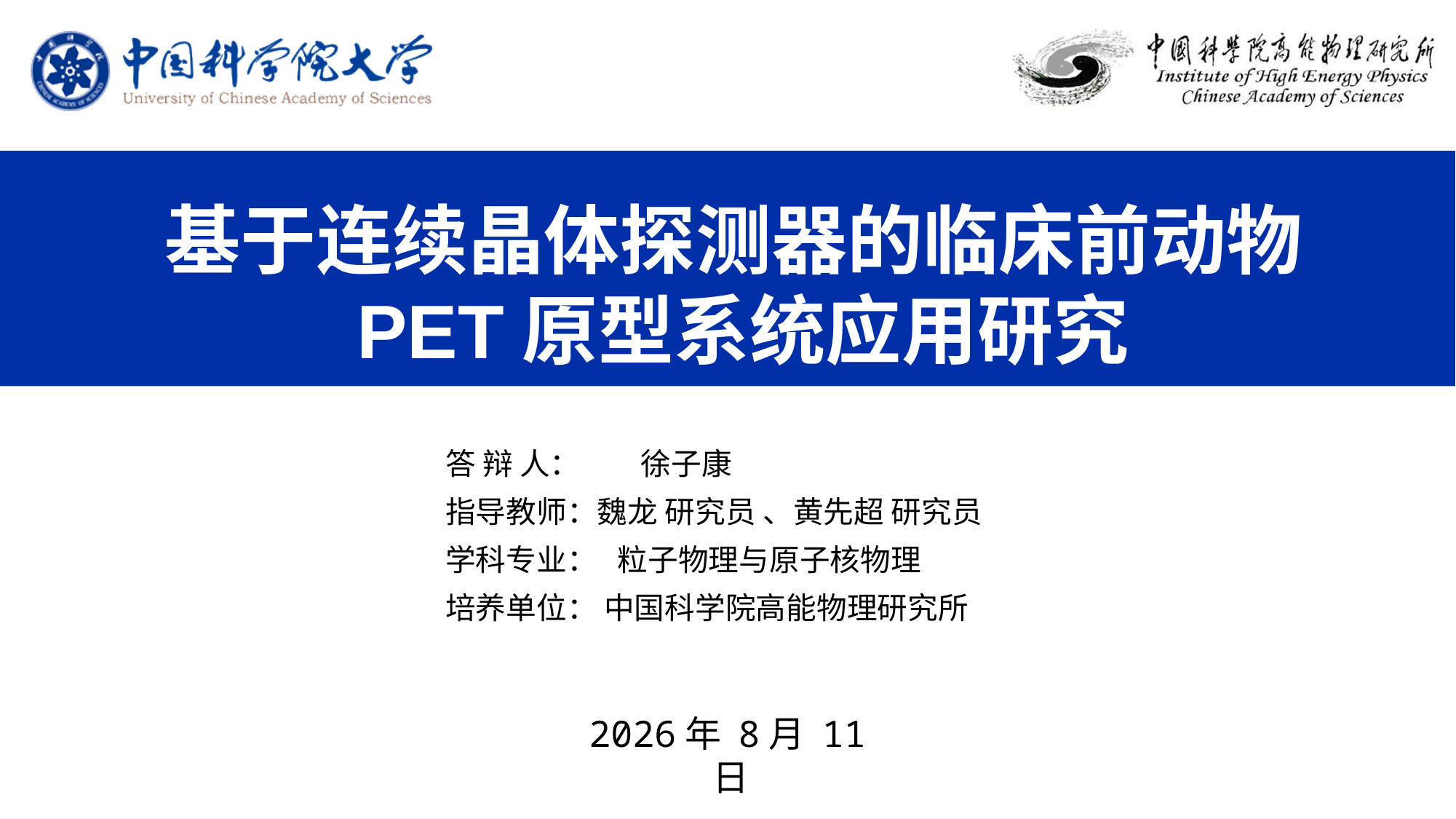

# 基于连续晶体探测器的临床前动物PET原型系统应用研究
答 辩 人：         徐子康
指导教师：魏龙 研究员 、黄先超 研究员
学科专业：   粒子物理与原子核物理
培养单位： 中国科学院高能物理研究所
2026年 8月 11日